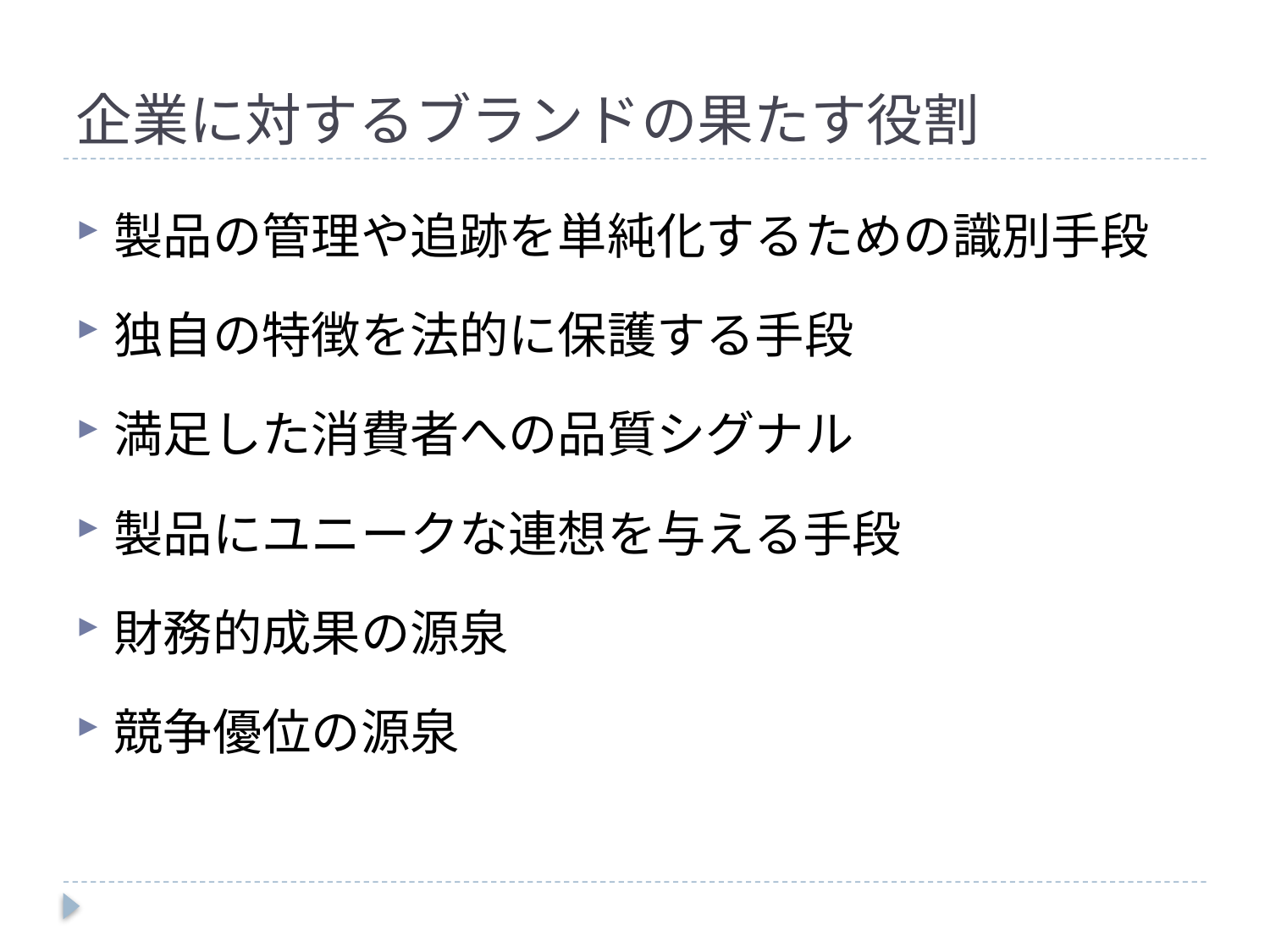

# 企業に対するブランドの果たす役割
製品の管理や追跡を単純化するための識別手段
独自の特徴を法的に保護する手段
満足した消費者への品質シグナル
製品にユニークな連想を与える手段
財務的成果の源泉
競争優位の源泉